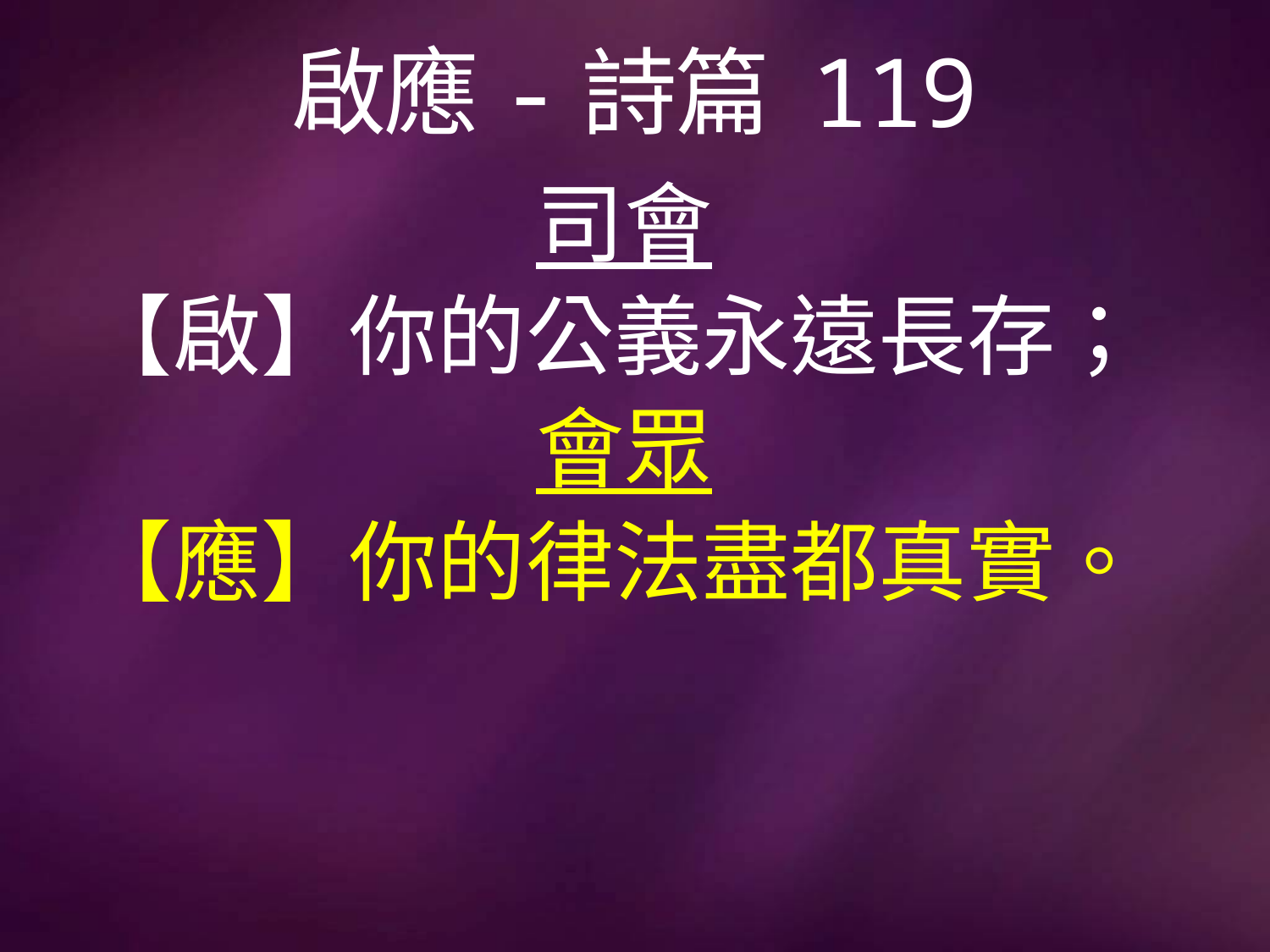

# 啟應-詩篇 119
司會
【啟】你的公義永遠長存；
會眾
【應】你的律法盡都真實。